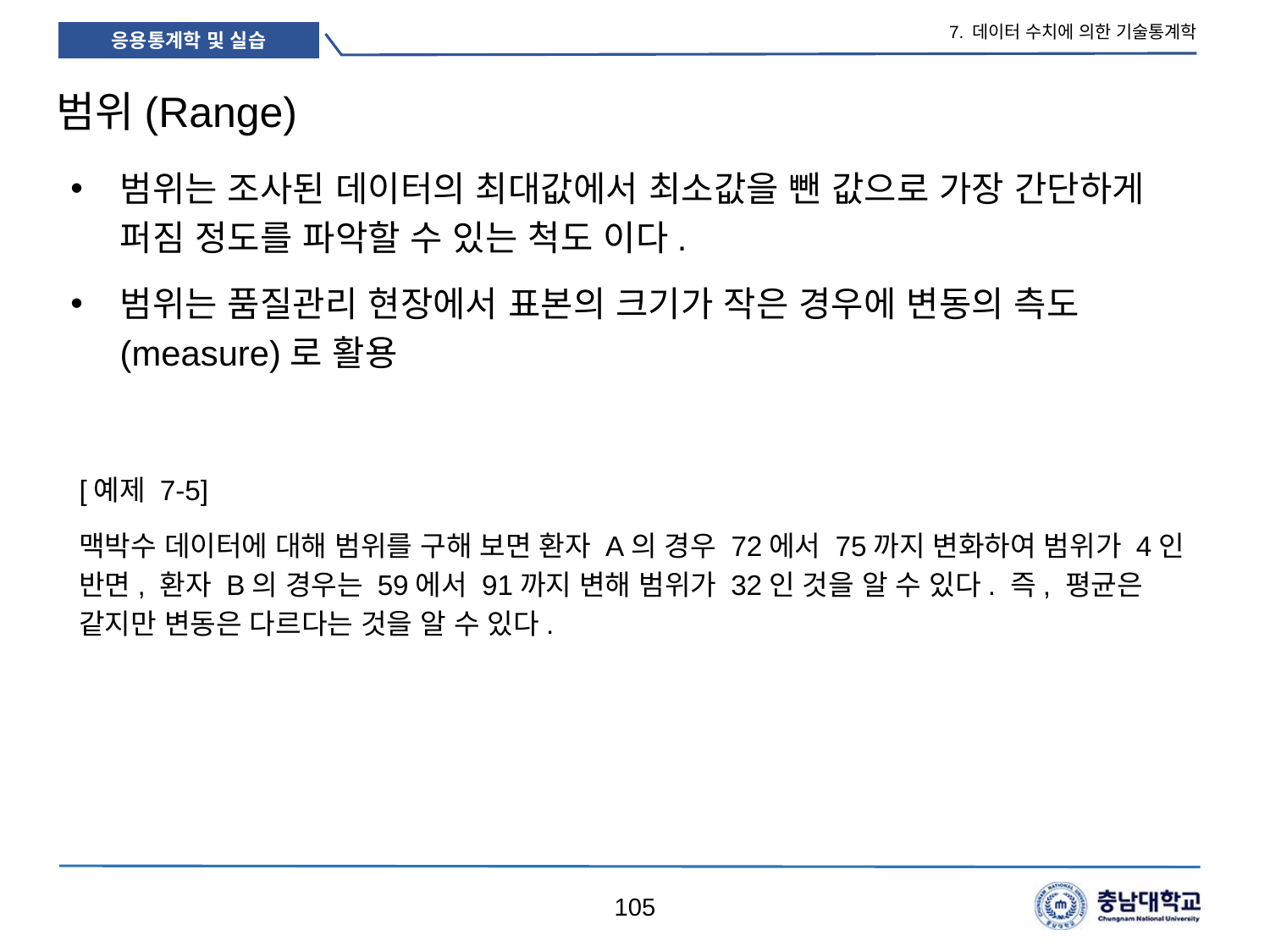

7. 데이터 수치에 의한 기술통계학
# 범위(Range)
범위는 조사된 데이터의 최대값에서 최소값을 뺀 값으로 가장 간단하게 퍼짐 정도를 파악할 수 있는 척도 이다.
범위는 품질관리 현장에서 표본의 크기가 작은 경우에 변동의 측도(measure)로 활용
[예제 7-5]
맥박수 데이터에 대해 범위를 구해 보면 환자 A의 경우 72에서 75까지 변화하여 범위가 4인 반면, 환자 B의 경우는 59에서 91까지 변해 범위가 32인 것을 알 수 있다. 즉, 평균은 같지만 변동은 다르다는 것을 알 수 있다.
105